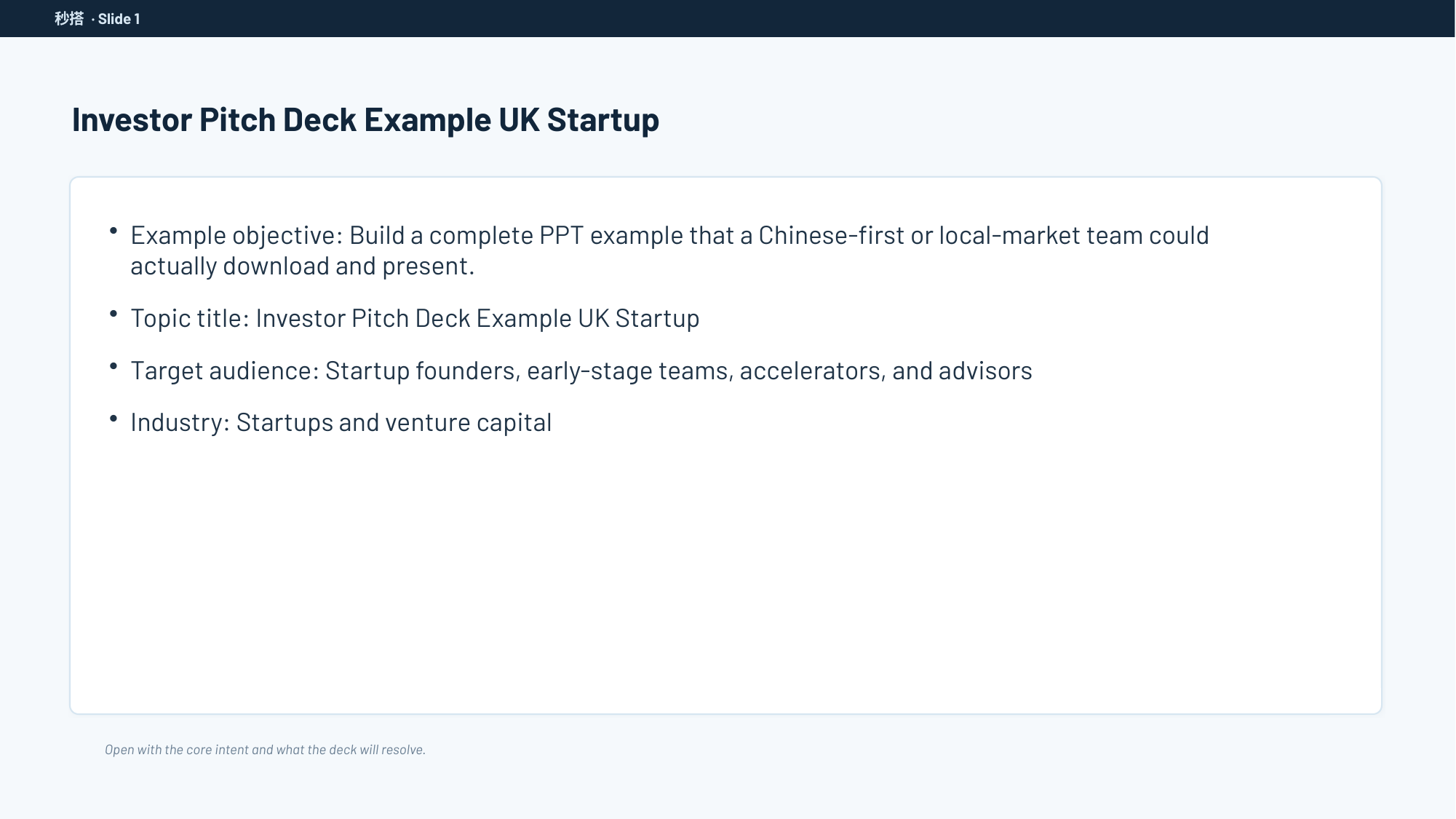

秒搭 · Slide 1
Investor Pitch Deck Example UK Startup

Example objective: Build a complete PPT example that a Chinese-first or local-market team could actually download and present.
Topic title: Investor Pitch Deck Example UK Startup
Target audience: Startup founders, early-stage teams, accelerators, and advisors
Industry: Startups and venture capital
Open with the core intent and what the deck will resolve.